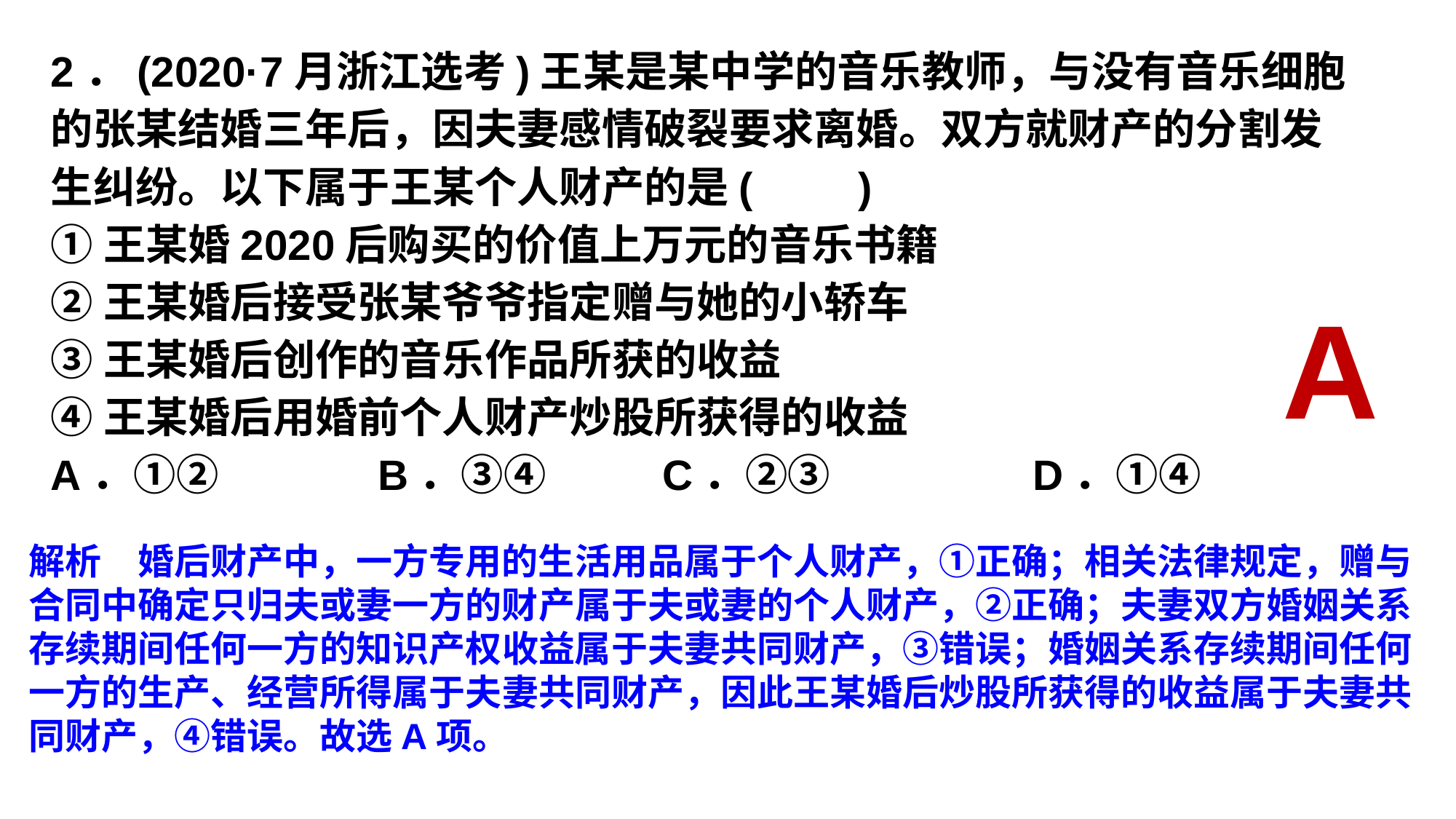

2．(2020·7月浙江选考)王某是某中学的音乐教师，与没有音乐细胞的张某结婚三年后，因夫妻感情破裂要求离婚。双方就财产的分割发生纠纷。以下属于王某个人财产的是(　　)
①王某婚2020后购买的价值上万元的音乐书籍
②王某婚后接受张某爷爷指定赠与她的小轿车
③王某婚后创作的音乐作品所获的收益
④王某婚后用婚前个人财产炒股所获得的收益
A．①② 		B．③④           C．②③ 		D．①④

A
解析　婚后财产中，一方专用的生活用品属于个人财产，①正确；相关法律规定，赠与合同中确定只归夫或妻一方的财产属于夫或妻的个人财产，②正确；夫妻双方婚姻关系存续期间任何一方的知识产权收益属于夫妻共同财产，③错误；婚姻关系存续期间任何一方的生产、经营所得属于夫妻共同财产，因此王某婚后炒股所获得的收益属于夫妻共同财产，④错误。故选A项。